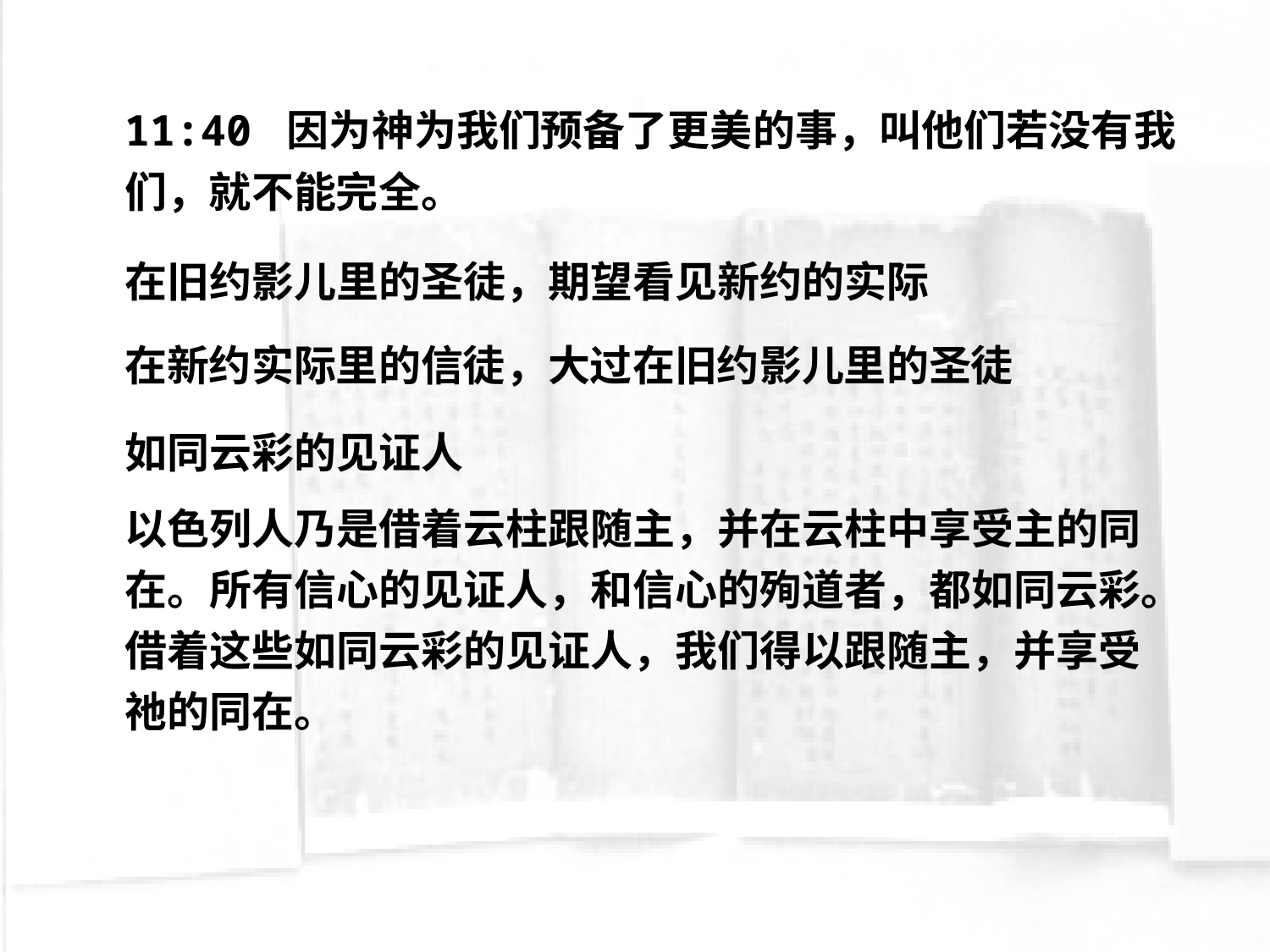

11:40 因为神为我们预备了更美的事，叫他们若没有我们，就不能完全。
在旧约影儿里的圣徒，期望看见新约的实际
在新约实际里的信徒，大过在旧约影儿里的圣徒
如同云彩的见证人
以色列人乃是借着云柱跟随主，并在云柱中享受主的同在。所有信心的见证人，和信心的殉道者，都如同云彩。借着这些如同云彩的见证人，我们得以跟随主，并享受祂的同在。